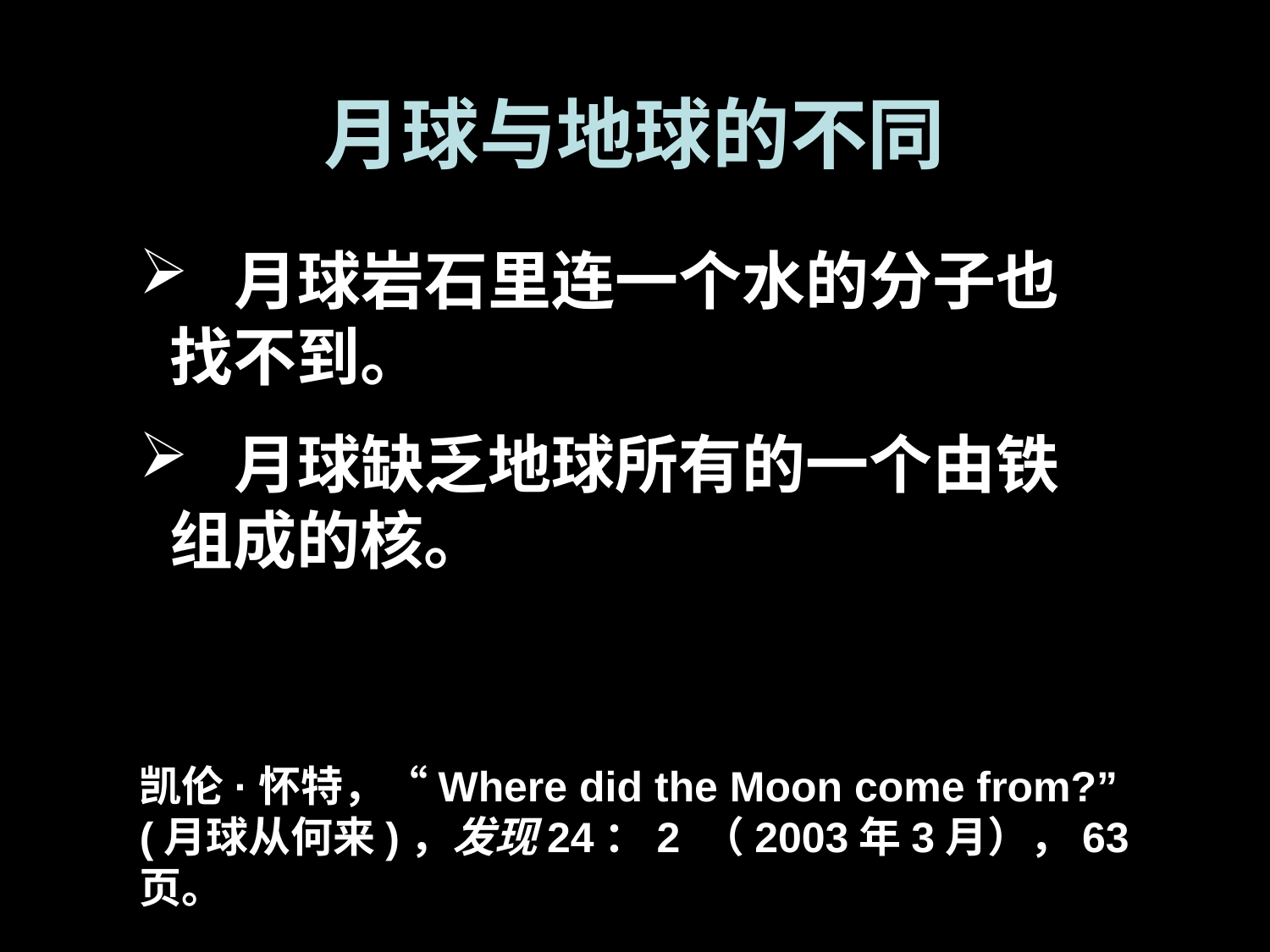

# 月球与地球的不同
  月球岩石里连一个水的分子也找不到。
  月球缺乏地球所有的一个由铁组成的核。
凯伦·怀特，“Where did the Moon come from?” (月球从何来)，发现24：2 （2003年3月），63页。